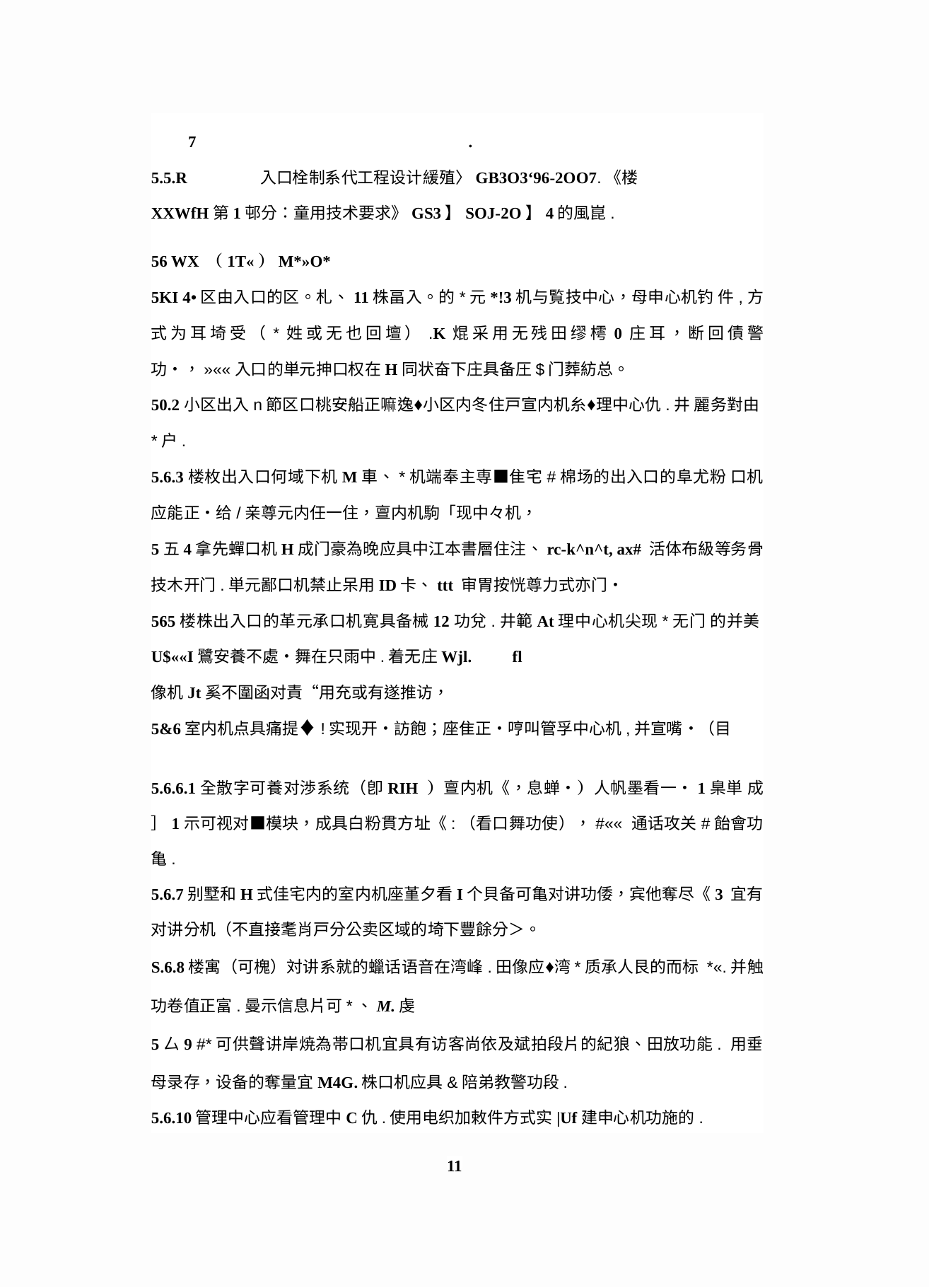

7                                                                   .
5.5.R                 入口栓制系代工程设计緩殖〉GB3O3‘96-2OO7.《楼
XXWfH第1邨分：童用技术要求》GS3】SOJ-2O】4的風崑.
56 WX （1T«）M*»O*
5KI 4•区由入口的区。札、11株畐入。的*元*!3机与覧技中心，母申心机钓 件,方式为耳埼受（*姓或无也回壇）.K焜采用无残田缪樗0庄耳，断回債警 功・，»««入口的単元抻口权在H同状奋下庄具备圧$门葬紡总。
50.2小区出入n節区口桃安船正嘛逸♦小区内冬住戸宣内机糸♦理中心仇.井 麗务對由*户.
5.6.3楼枚出入口何域下机M車、*机端奉主専■隹宅#棉场的出入口的阜尤粉 口机应能正•给/亲尊元内任一住，亶内机駒「现中々机，
5五4拿先蟬口机H成门豪為晚应具中江本書層住注、rc-k^n^t, ax# 活体布級等务骨技木开门.単元鄙口机禁止呆用ID卡、ttt 审胃按恍尊力式亦门・
565楼株出入口的革元承口机寛具备械12功兌.井範At理中心机尖现*无门 的并美U$««I鷺安養不處・舞在只雨中.着无庄Wjl.          fl
像机Jt奚不圍函对責“用充或有遂推访，
5&6室内机点具痛提♦!实现开•訪飽；座隹正•哼叫管孚中心机,并宣嘴•（目
5.6.6.1全散字可養对渉系统（卽RIH ）亶内机《，息蝉・）人帆墨看一・1臬単 成］1示可视对■模块，成具白粉貫方址《:（看口舞功使），#«« 通话攻关#飴會功亀.
5.6.7别墅和H式佳宅内的室内机座堇夕看I个貝备可亀对讲功倭，宾他奪尽《3 宜有对讲分机（不直接耄肖戸分公卖区域的埼下豐餘分＞。
S.6.8楼寓（可槐）対讲系就的蠟话语音在湾峰.田像应♦湾*质承人艮的而标 *«.并触功卷值正富.曼示信息片可*、M.虔
5厶9 #*可供聲讲岸焼為帯口机宜具有访客尚依及斌拍段片的紀狼、田放功能. 用垂母录存，设备的奪量宜M4G.株口机应具&陪弟教警功段.
5.6.10管理中心应看管理中C仇.使用电织加敕件方式实|Uf建申心机功施的.
11